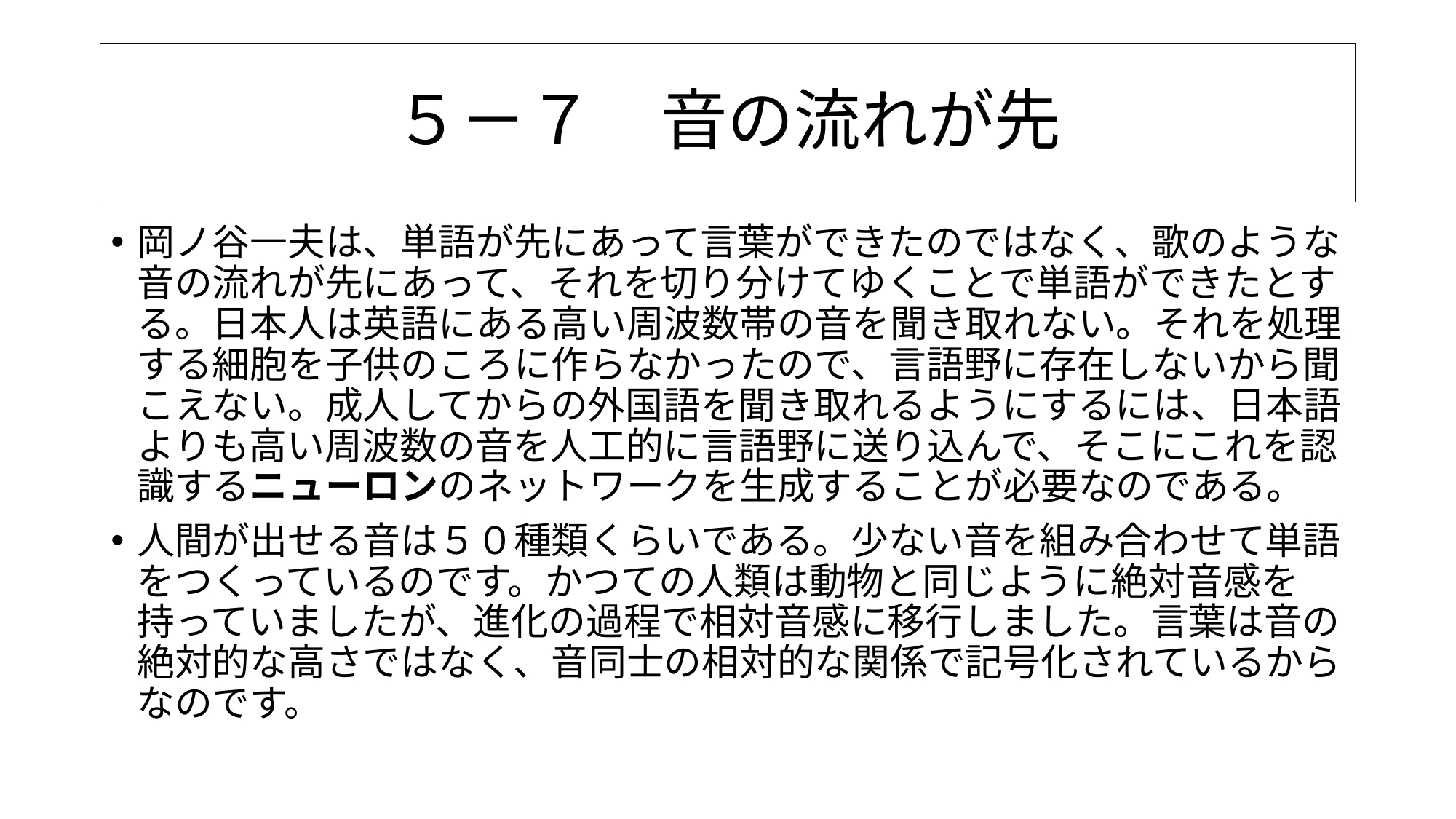

# ５－７　音の流れが先
岡ノ谷一夫は、単語が先にあって言葉ができたのではなく、歌のような音の流れが先にあって、それを切り分けてゆくことで単語ができたとする。日本人は英語にある高い周波数帯の音を聞き取れない。それを処理する細胞を子供のころに作らなかったので、言語野に存在しないから聞こえない。成人してからの外国語を聞き取れるようにするには、日本語よりも高い周波数の音を人工的に言語野に送り込んで、そこにこれを認識するニューロンのネットワークを生成することが必要なのである。
人間が出せる音は５０種類くらいである。少ない音を組み合わせて単語をつくっているのです。かつての人類は動物と同じように絶対音感を持っていましたが、進化の過程で相対音感に移行しました。言葉は音の絶対的な高さではなく、音同士の相対的な関係で記号化されているからなのです。